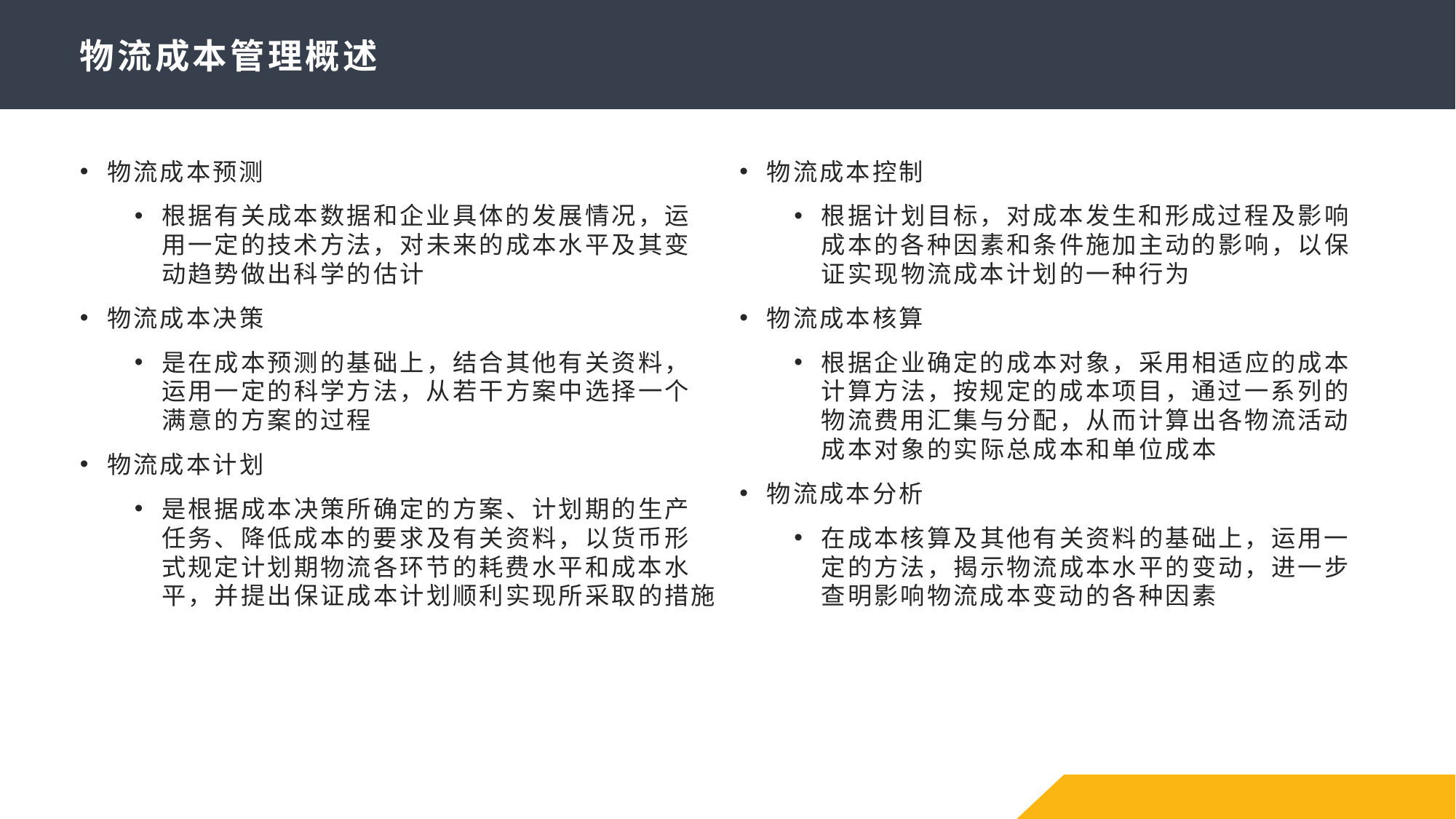

# 物流成本管理概述
物流成本预测
根据有关成本数据和企业具体的发展情况，运用一定的技术方法，对未来的成本水平及其变动趋势做出科学的估计
物流成本决策
是在成本预测的基础上，结合其他有关资料，运用一定的科学方法，从若干方案中选择一个满意的方案的过程
物流成本计划
是根据成本决策所确定的方案、计划期的生产任务、降低成本的要求及有关资料，以货币形式规定计划期物流各环节的耗费水平和成本水平，并提出保证成本计划顺利实现所采取的措施
物流成本控制
根据计划目标，对成本发生和形成过程及影响成本的各种因素和条件施加主动的影响，以保证实现物流成本计划的一种行为
物流成本核算
根据企业确定的成本对象，采用相适应的成本计算方法，按规定的成本项目，通过一系列的物流费用汇集与分配，从而计算出各物流活动成本对象的实际总成本和单位成本
物流成本分析
在成本核算及其他有关资料的基础上，运用一定的方法，揭示物流成本水平的变动，进一步查明影响物流成本变动的各种因素